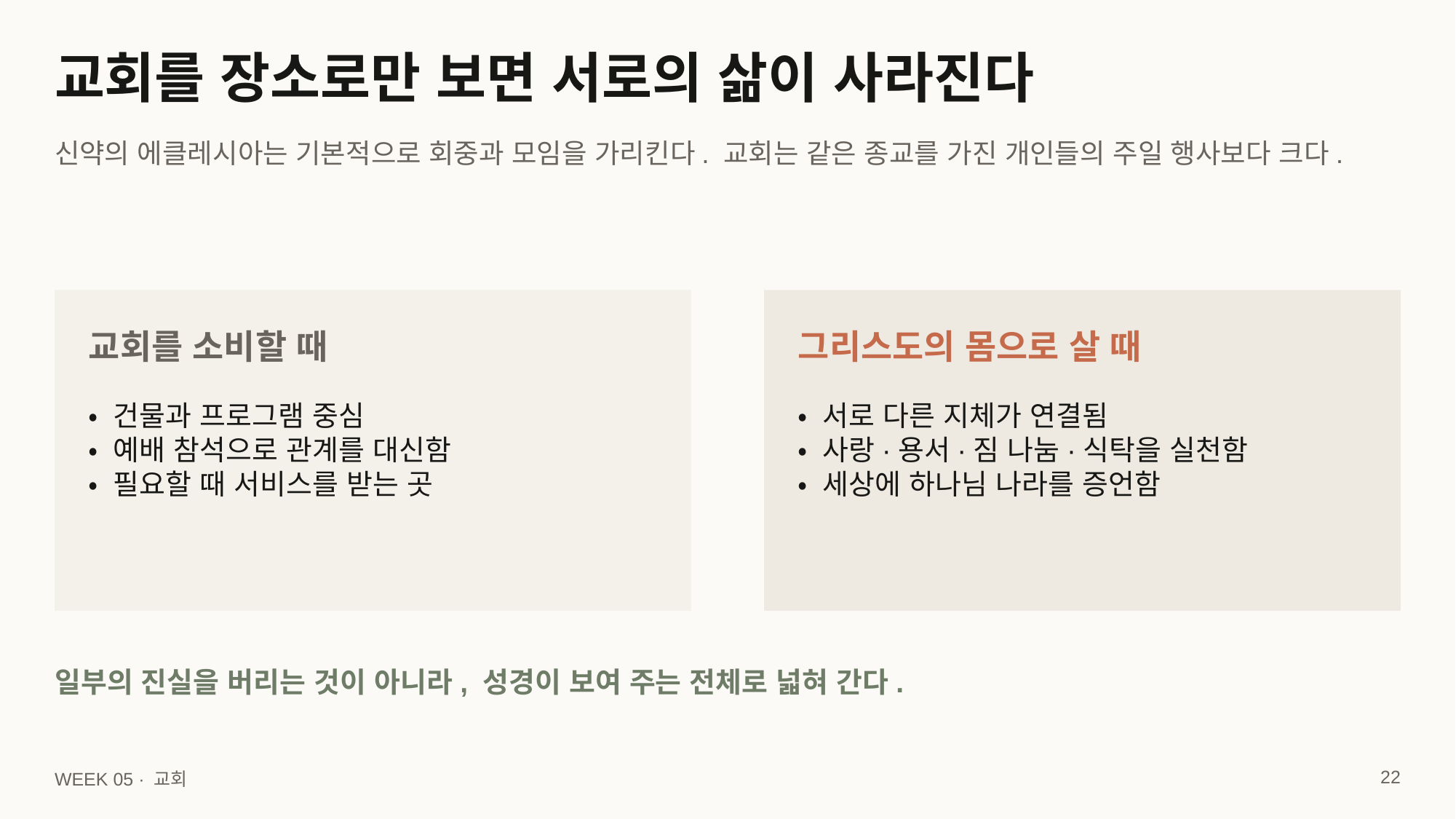

교회를 장소로만 보면 서로의 삶이 사라진다
신약의 에클레시아는 기본적으로 회중과 모임을 가리킨다. 교회는 같은 종교를 가진 개인들의 주일 행사보다 크다.

교회를 소비할 때
그리스도의 몸으로 살 때
• 건물과 프로그램 중심
• 예배 참석으로 관계를 대신함
• 필요할 때 서비스를 받는 곳
• 서로 다른 지체가 연결됨
• 사랑·용서·짐 나눔·식탁을 실천함
• 세상에 하나님 나라를 증언함
일부의 진실을 버리는 것이 아니라, 성경이 보여 주는 전체로 넓혀 간다.
22
WEEK 05 · 교회